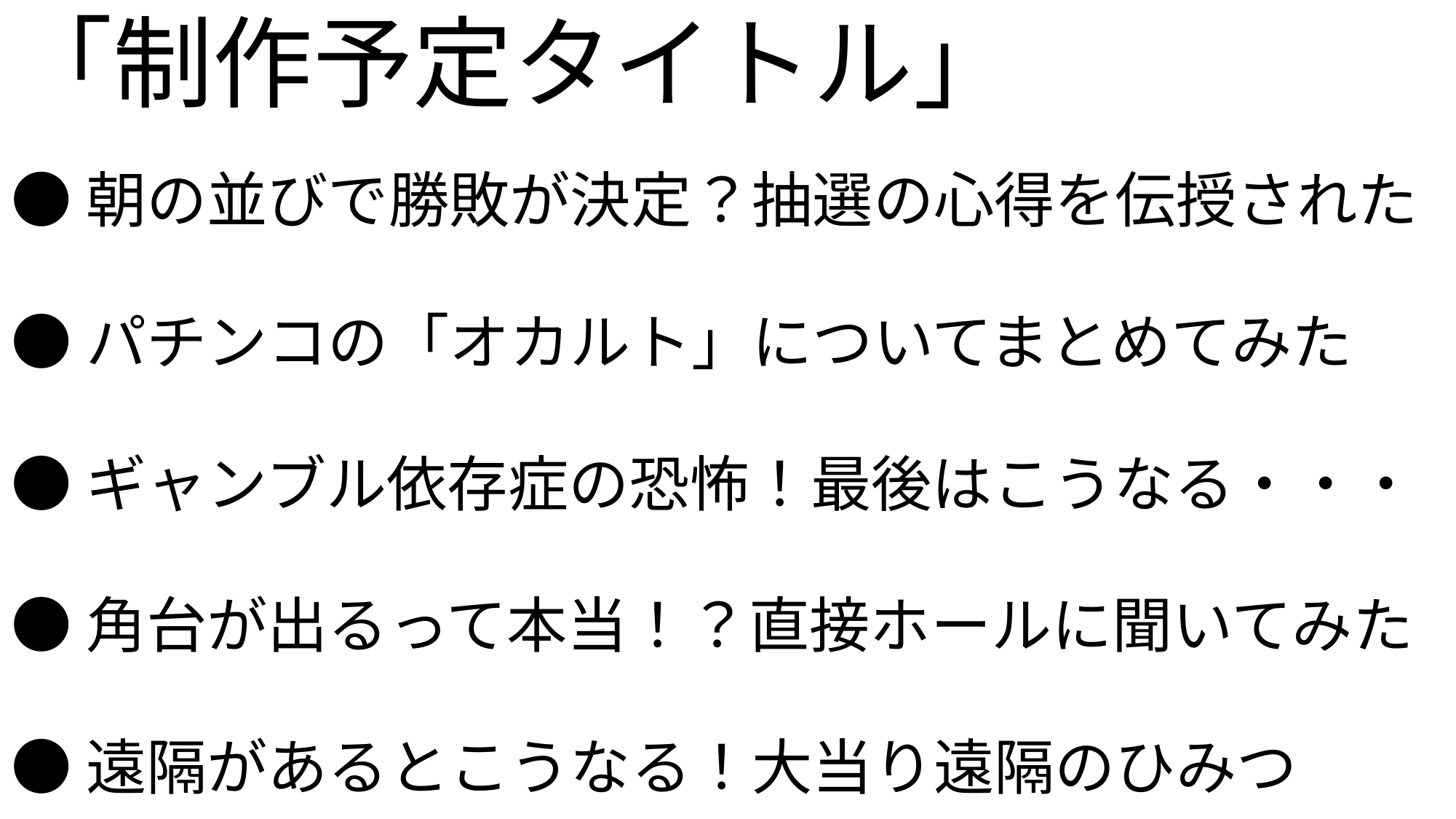

「制作予定タイトル」
●朝の並びで勝敗が決定？抽選の心得を伝授された
●パチンコの「オカルト」についてまとめてみた
●ギャンブル依存症の恐怖！最後はこうなる・・・
●角台が出るって本当！？直接ホールに聞いてみた
●遠隔があるとこうなる！大当り遠隔のひみつ